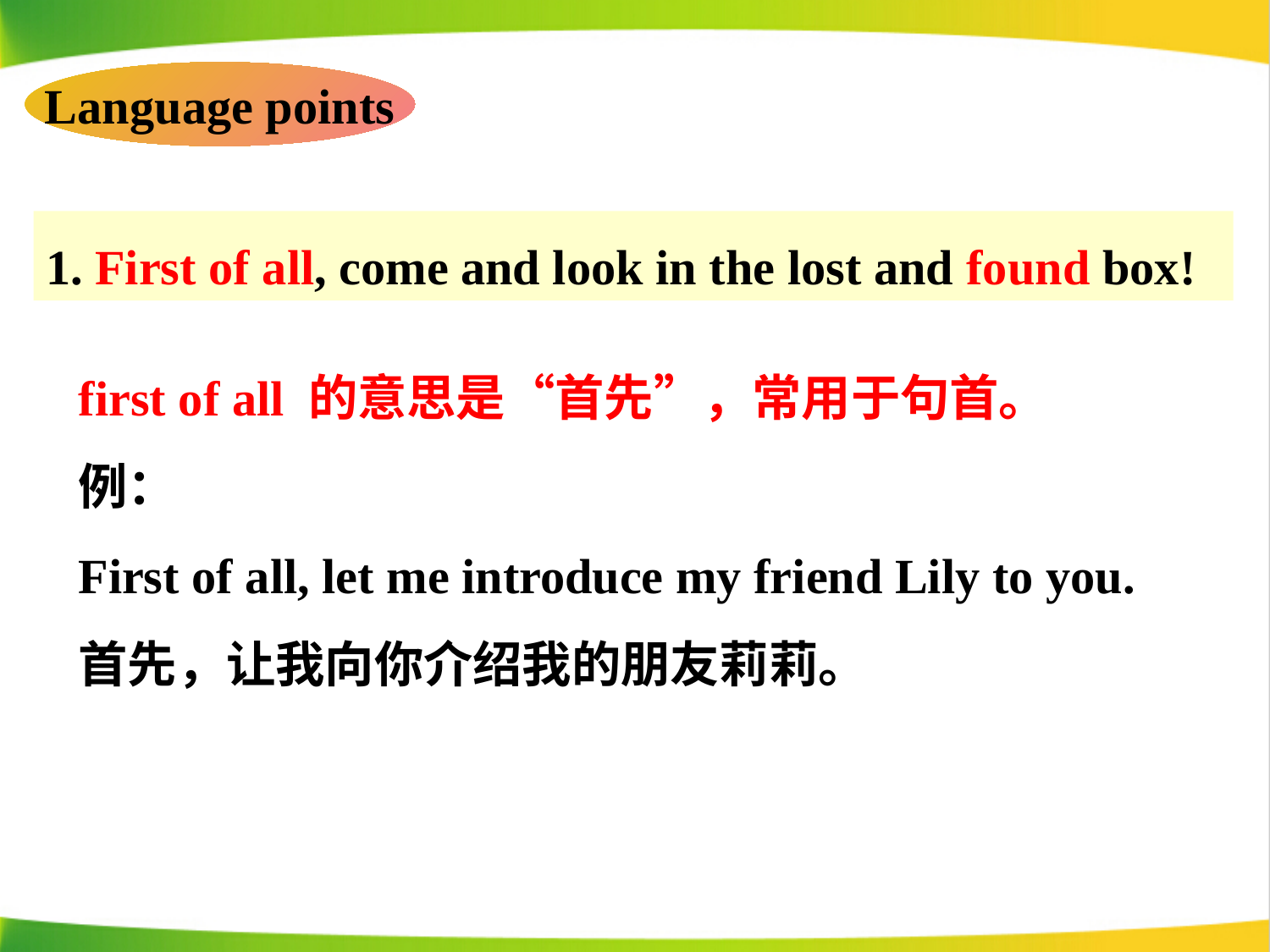

Language points
1. First of all, come and look in the lost and found box!
first of all 的意思是“首先”，常用于句首。
例：
First of all, let me introduce my friend Lily to you.
首先，让我向你介绍我的朋友莉莉。